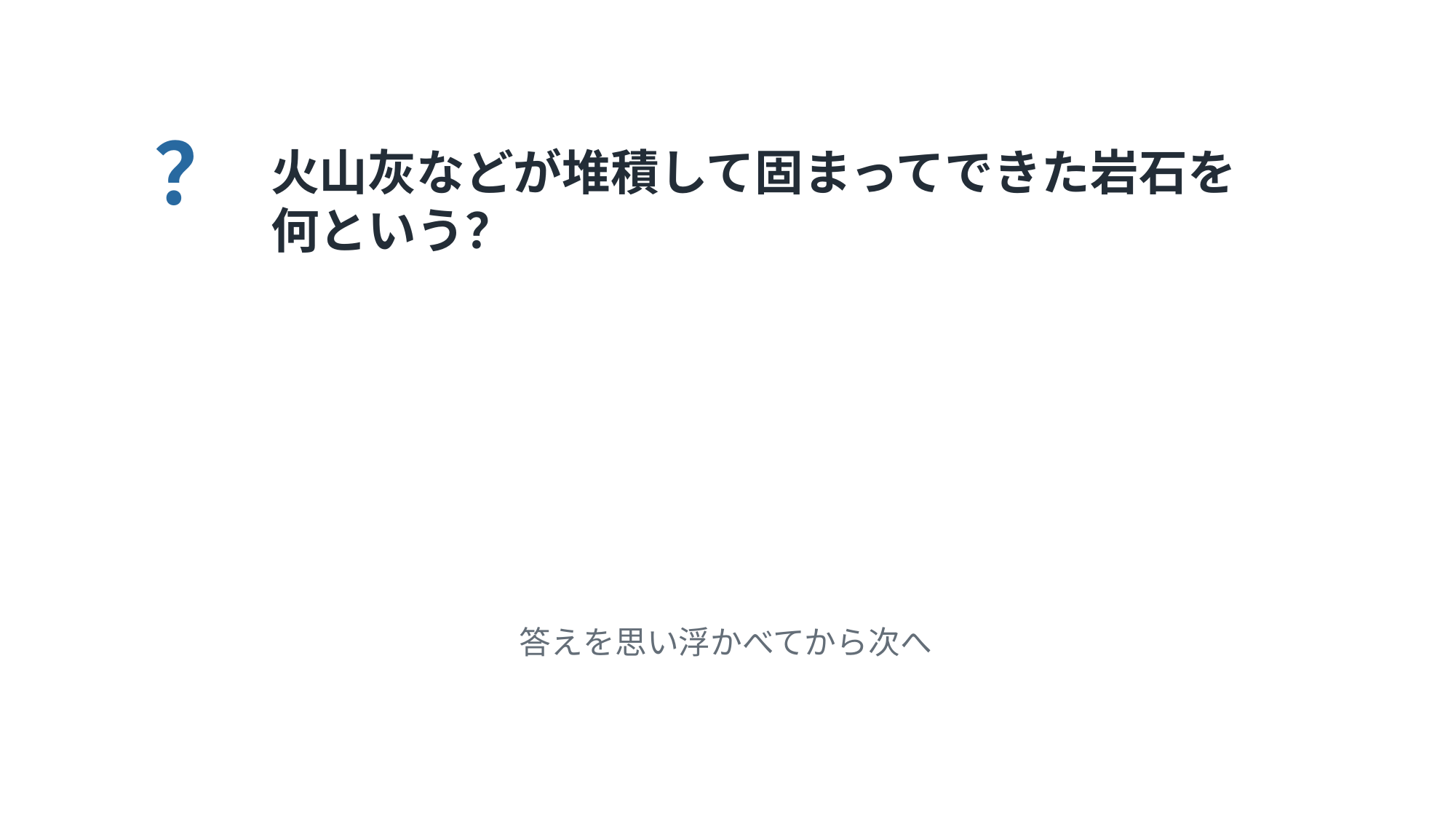

第1問　問題
？
火山灰などが堆積して固まってできた岩石を
何という？
答えを思い浮かべてから次へ